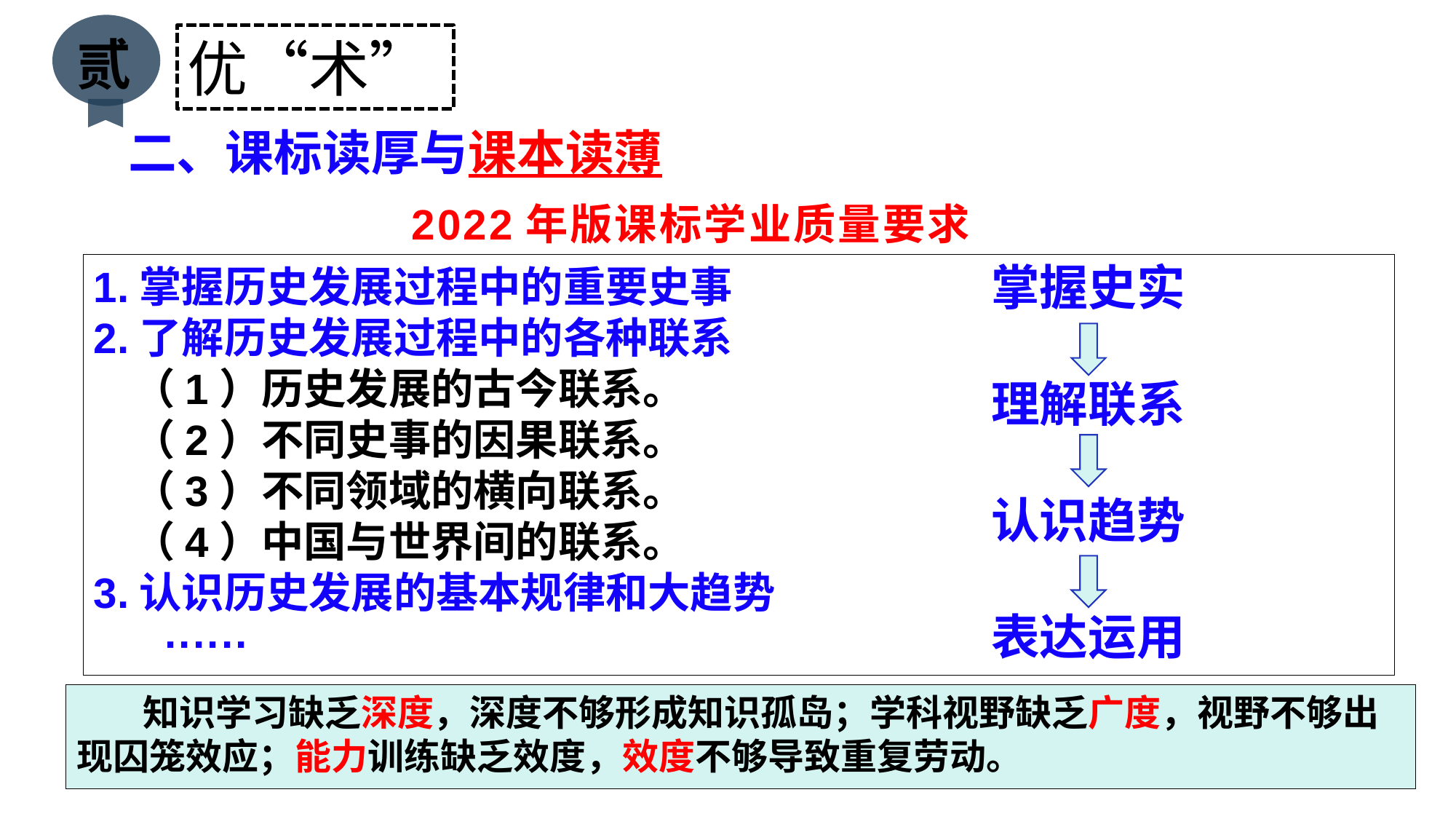

贰
优“术”
二、课标读厚与课本读薄
2022年版课标学业质量要求
1.掌握历史发展过程中的重要史事
2.了解历史发展过程中的各种联系
   （1）历史发展的古今联系。
   （2）不同史事的因果联系。
   （3）不同领域的横向联系。
   （4）中国与世界间的联系。
3.认识历史发展的基本规律和大趋势
      ······

掌握史实

理解联系

认识趋势

表达运用

       知识学习缺乏深度，深度不够形成知识孤岛；学科视野缺乏广度，视野不够出现囚笼效应；能力训练缺乏效度，效度不够导致重复劳动。